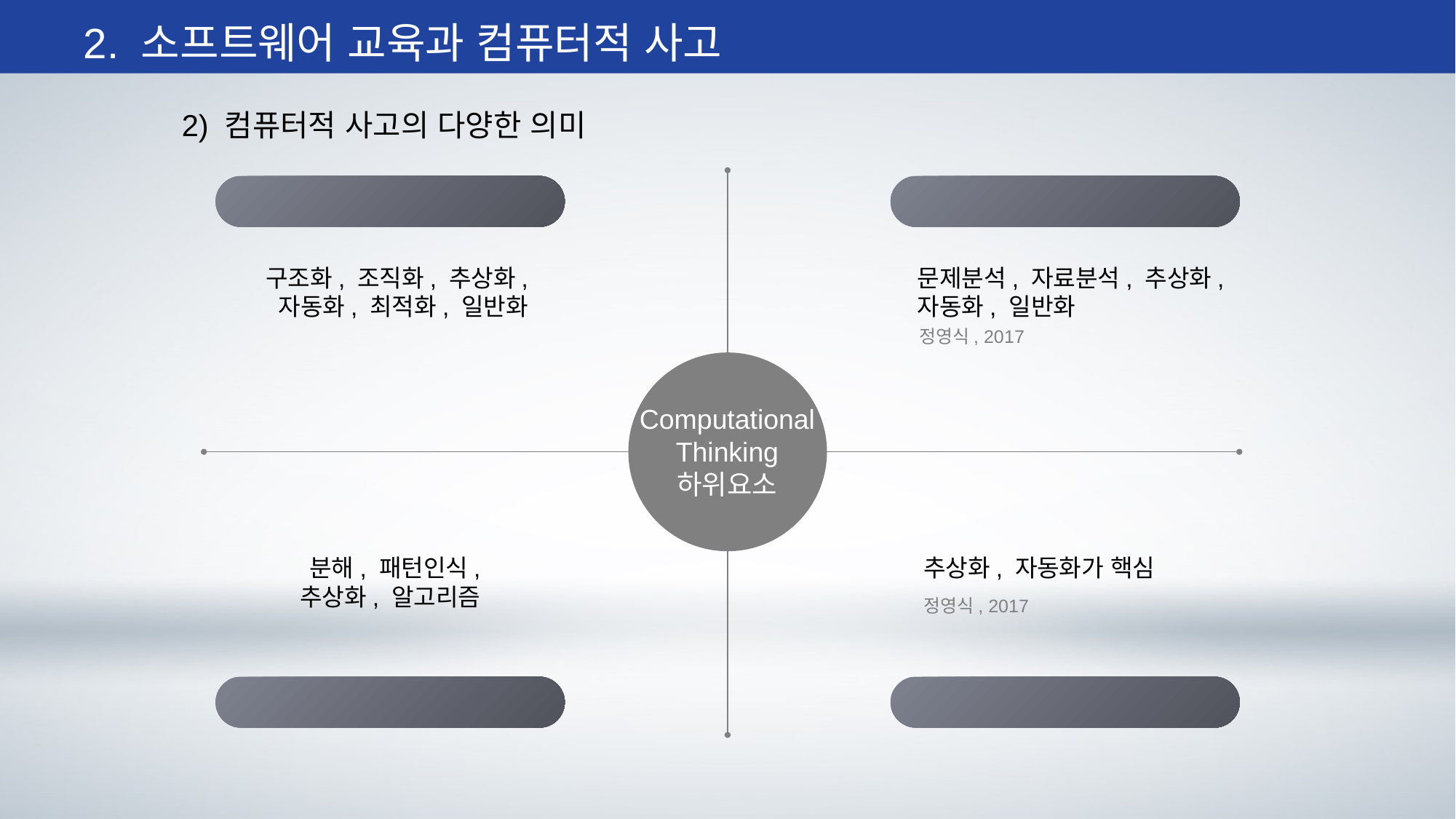

2. 소프트웨어 교육과 컴퓨터적 사고
2) 컴퓨터적 사고의 다양한 의미
미국 컴퓨터과학교사 협회
한국정보교육학회
구조화, 조직화, 추상화,
자동화, 최적화, 일반화
문제분석, 자료분석, 추상화,
자동화, 일반화
정영식, 2017

Computational
Thinking
하위요소
분해, 패턴인식,
추상화, 알고리즘
추상화, 자동화가 핵심
정영식, 2017
한국교육학술정보원
Wing(2008)